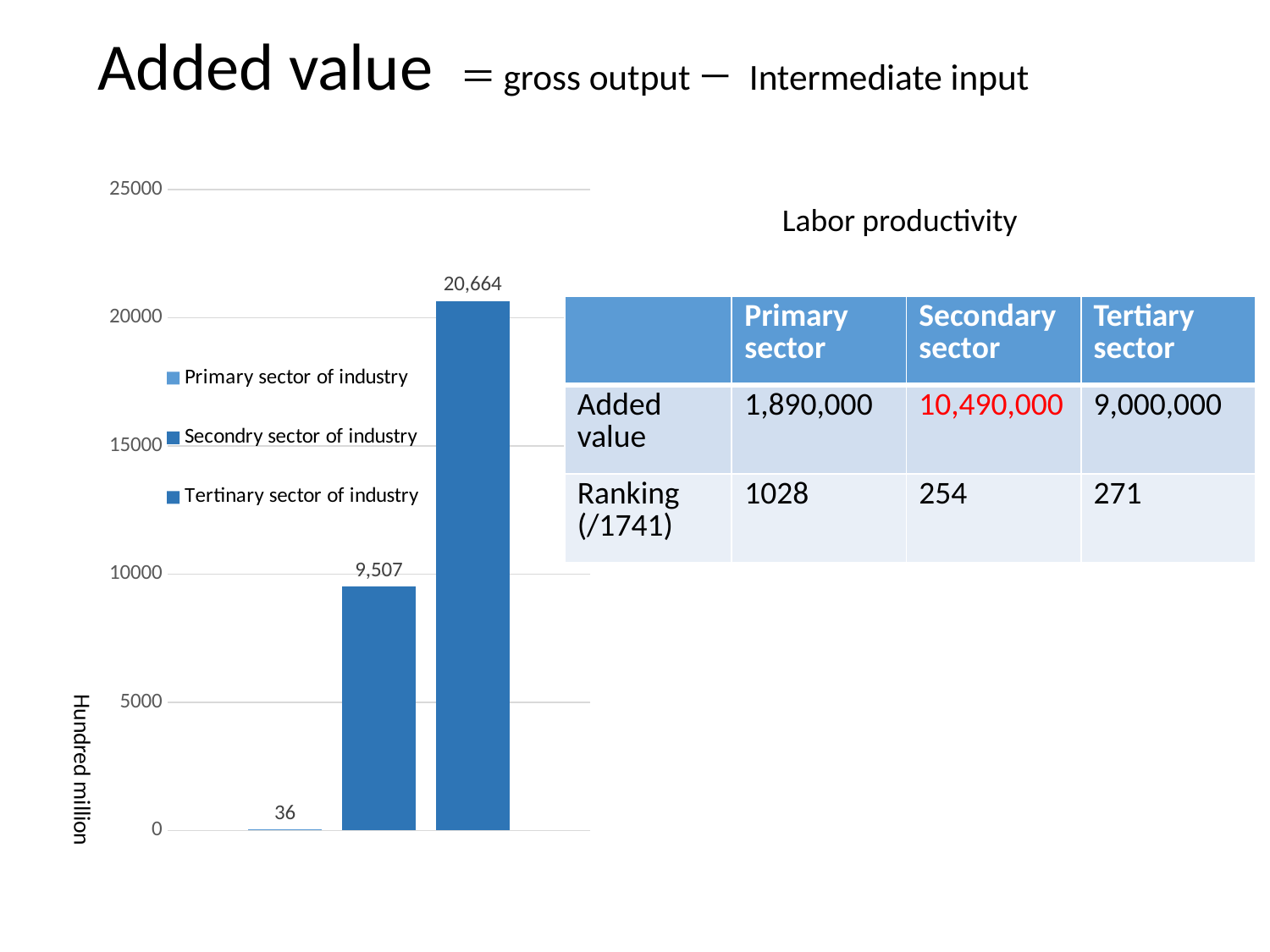

# Added value ＝gross output－ Intermediate input

### Chart

| Category | Primary sector of industry | Secondry sector of industry | Tertinary sector of industry |
|---|---|---|---|
| 生産(付加価値額) | 36.0 | 9507.0 | 20664.0 |
Labor productivity
|  | Primary sector | Secondary sector | Tertiary sector |
| --- | --- | --- | --- |
| Added value | 1,890,000 | 10,490,000 | 9,000,000 |
| Ranking (/1741) | 1028 | 254 | 271 |